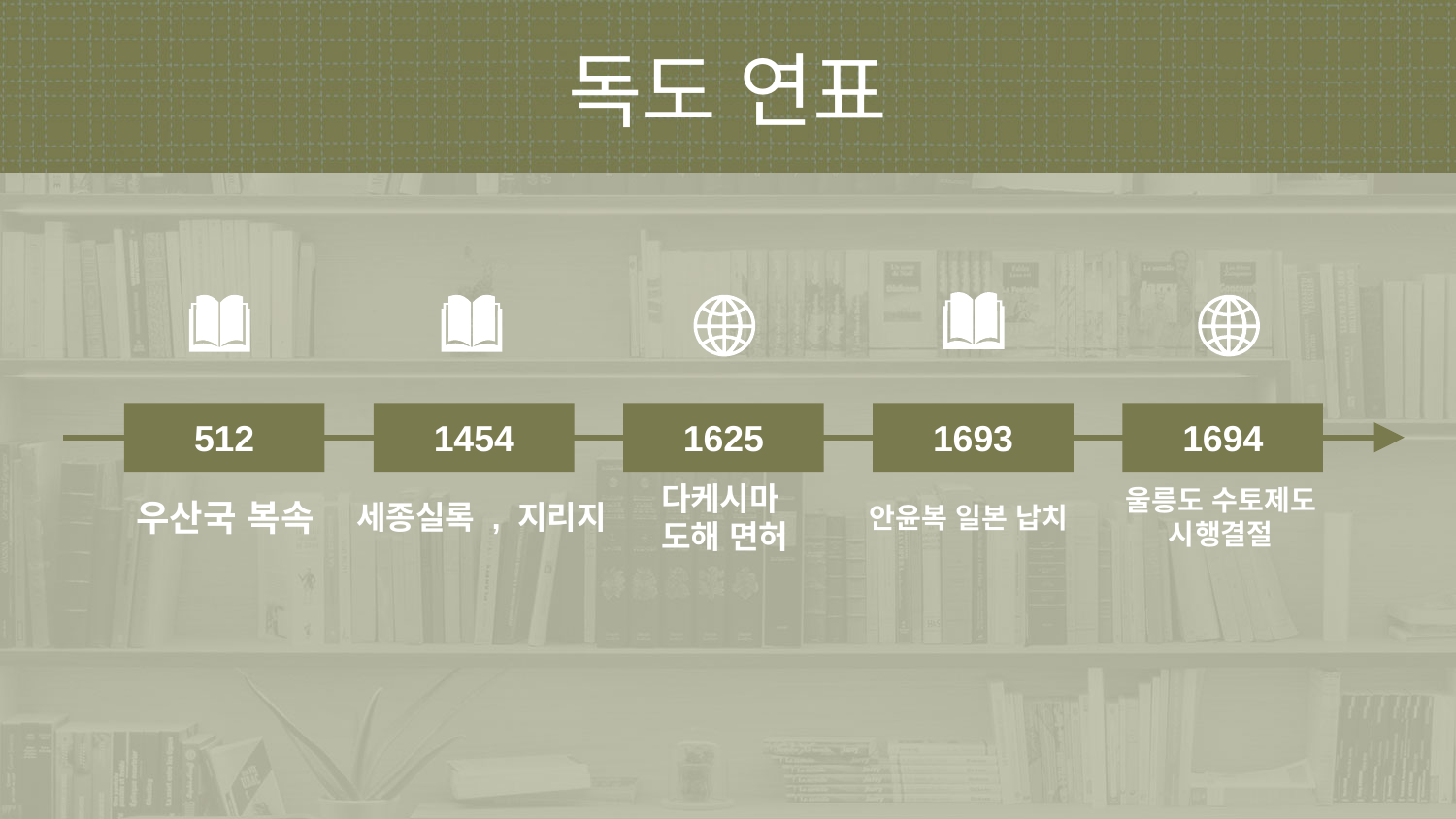

독도 연표

512
1454
1625
1693
1694
다케시마
도해 면허
울릉도 수토제도 시행결절
우산국 복속
세종실록 , 지리지
안윤복 일본 납치